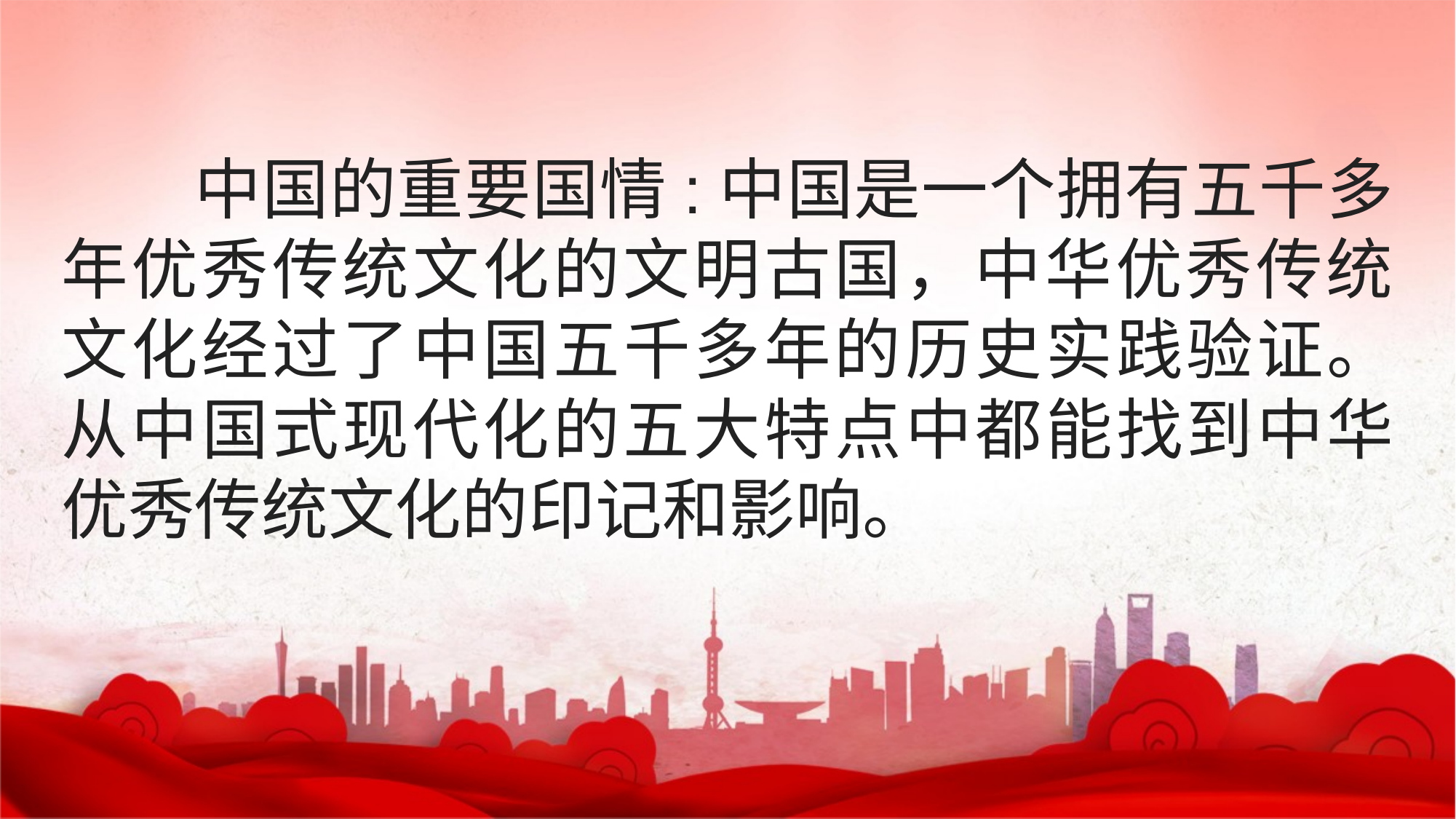

中国的重要国情:中国是一个拥有五千多年优秀传统文化的文明古国，中华优秀传统文化经过了中国五千多年的历史实践验证。从中国式现代化的五大特点中都能找到中华优秀传统文化的印记和影响。